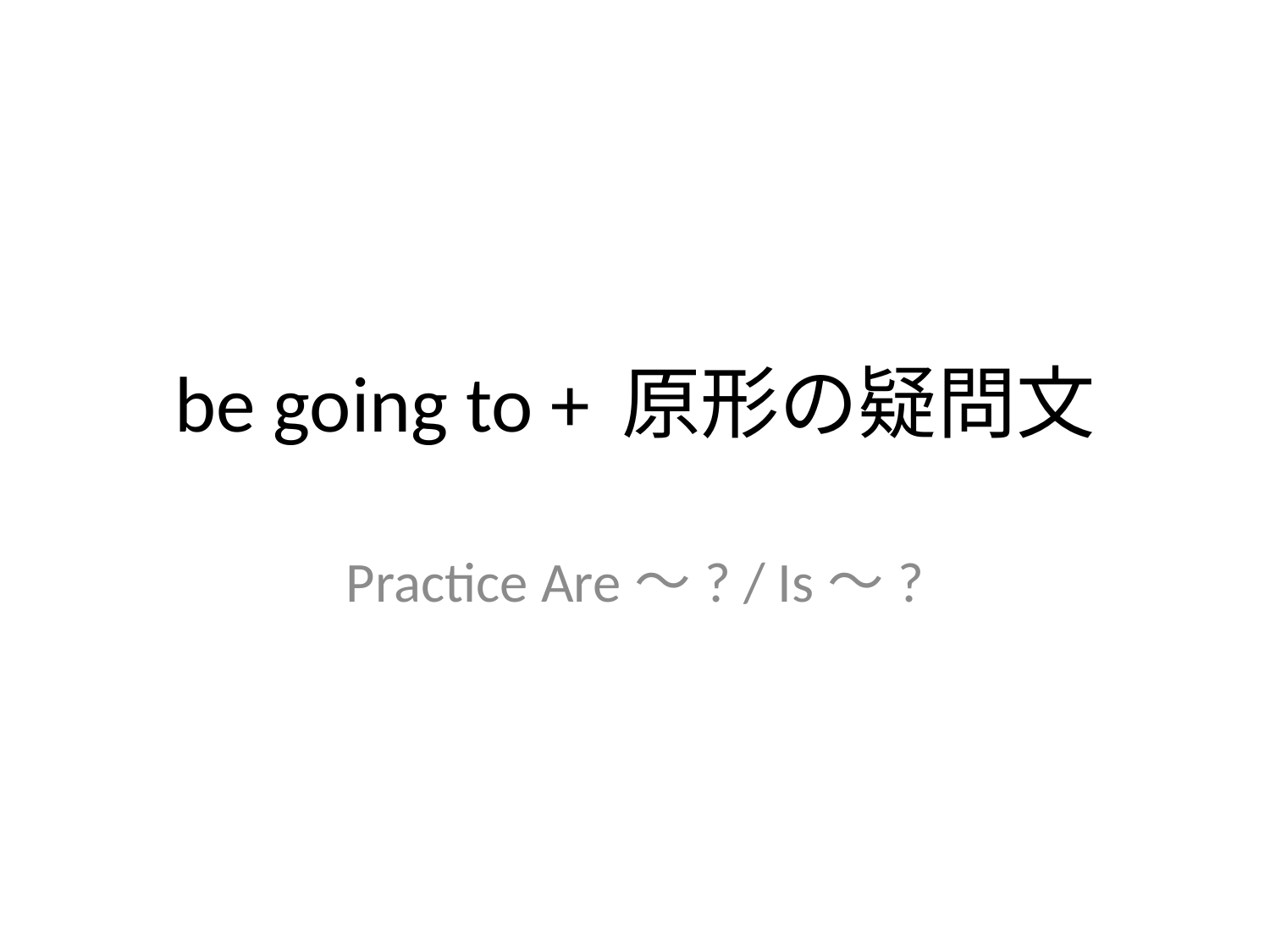

# be going to + 原形の疑問文
Practice Are～? / Is～?